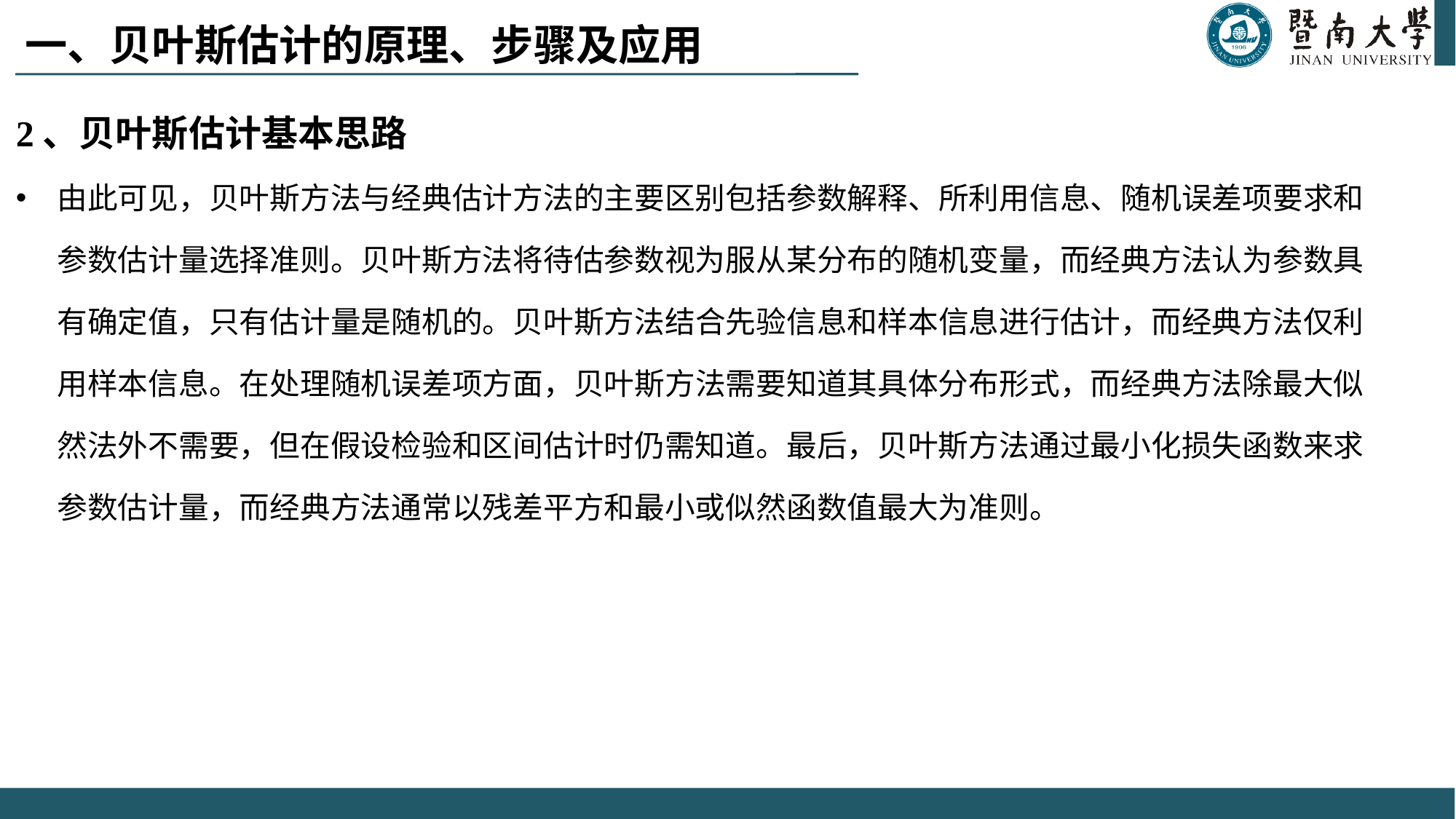

一、贝叶斯估计的原理、步骤及应用
#
2、贝叶斯估计基本思路
由此可见，贝叶斯方法与经典估计方法的主要区别包括参数解释、所利用信息、随机误差项要求和参数估计量选择准则。贝叶斯方法将待估参数视为服从某分布的随机变量，而经典方法认为参数具有确定值，只有估计量是随机的。贝叶斯方法结合先验信息和样本信息进行估计，而经典方法仅利用样本信息。在处理随机误差项方面，贝叶斯方法需要知道其具体分布形式，而经典方法除最大似然法外不需要，但在假设检验和区间估计时仍需知道。最后，贝叶斯方法通过最小化损失函数来求参数估计量，而经典方法通常以残差平方和最小或似然函数值最大为准则。